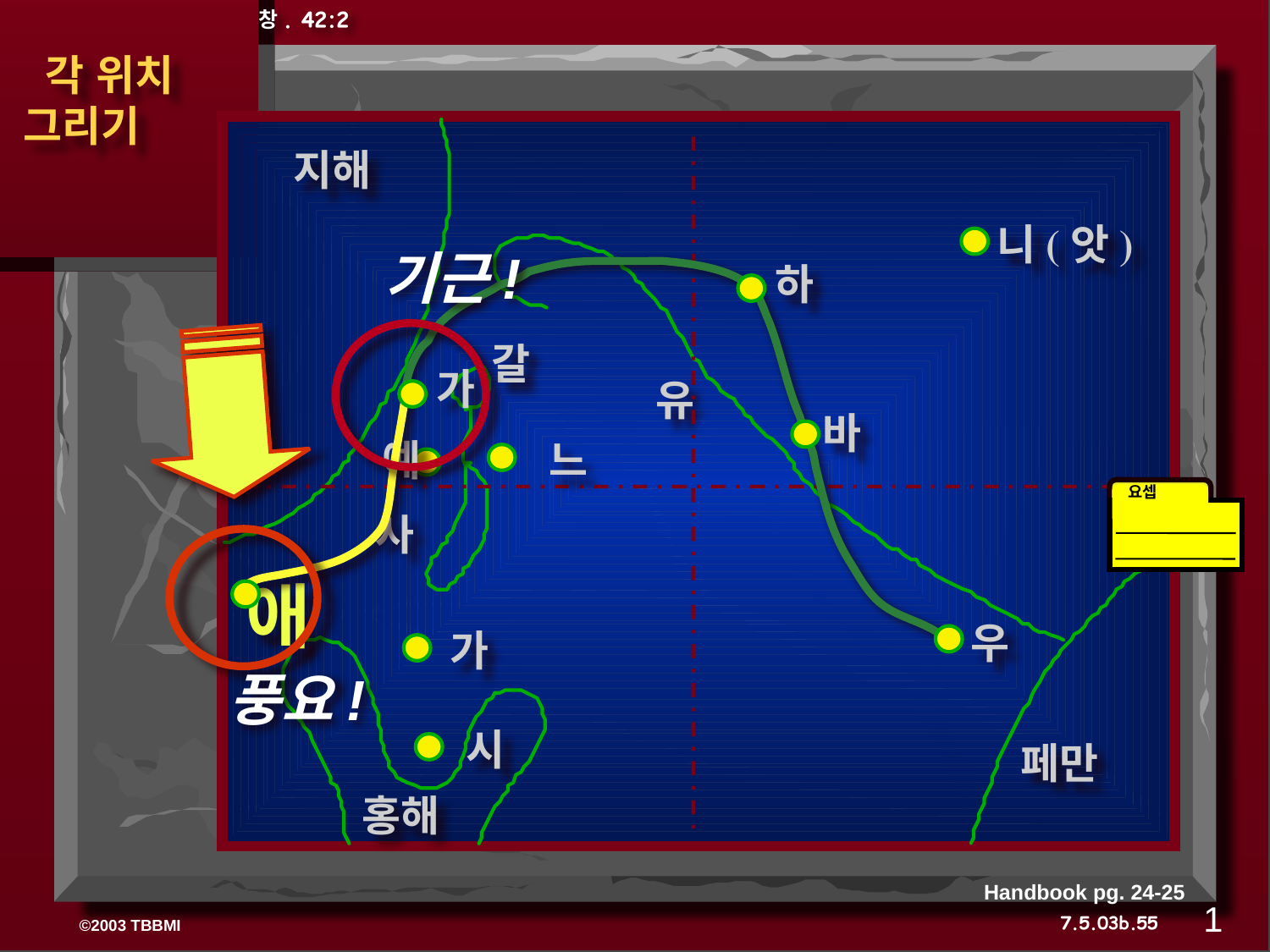

창. 42:2

 각 위치
그리기

지해

니(앗)

기근!
하

갈
가

유

바

예
느

요셉

사

애

우
가

풍요!
시
페만

홍해
Handbook pg. 24-25
1
55